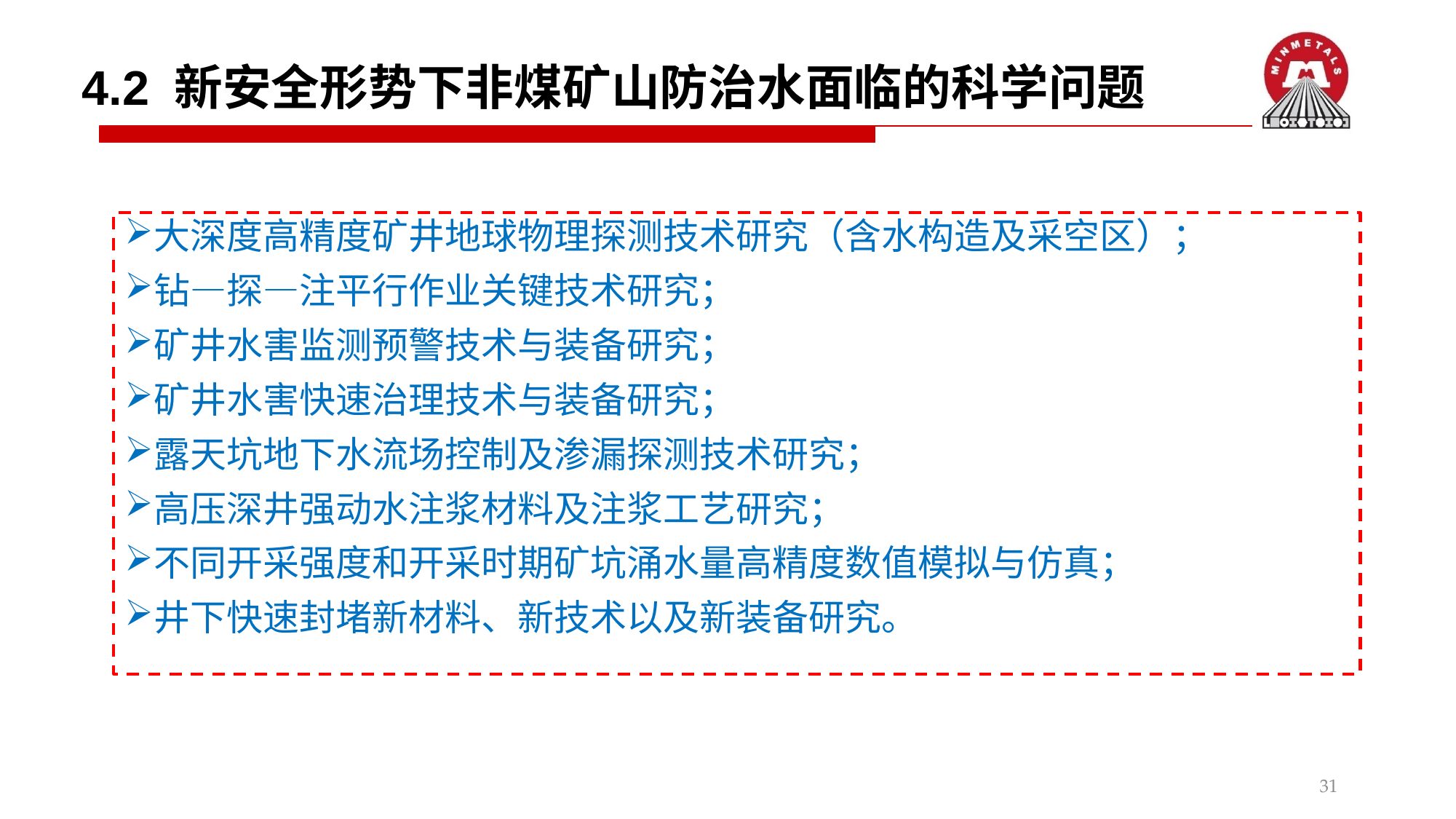

4.2 新安全形势下非煤矿山防治水面临的科学问题
大深度高精度矿井地球物理探测技术研究（含水构造及采空区）；
钻—探—注平行作业关键技术研究；
矿井水害监测预警技术与装备研究；
矿井水害快速治理技术与装备研究；
露天坑地下水流场控制及渗漏探测技术研究；
高压深井强动水注浆材料及注浆工艺研究；
不同开采强度和开采时期矿坑涌水量高精度数值模拟与仿真；
井下快速封堵新材料、新技术以及新装备研究。

31